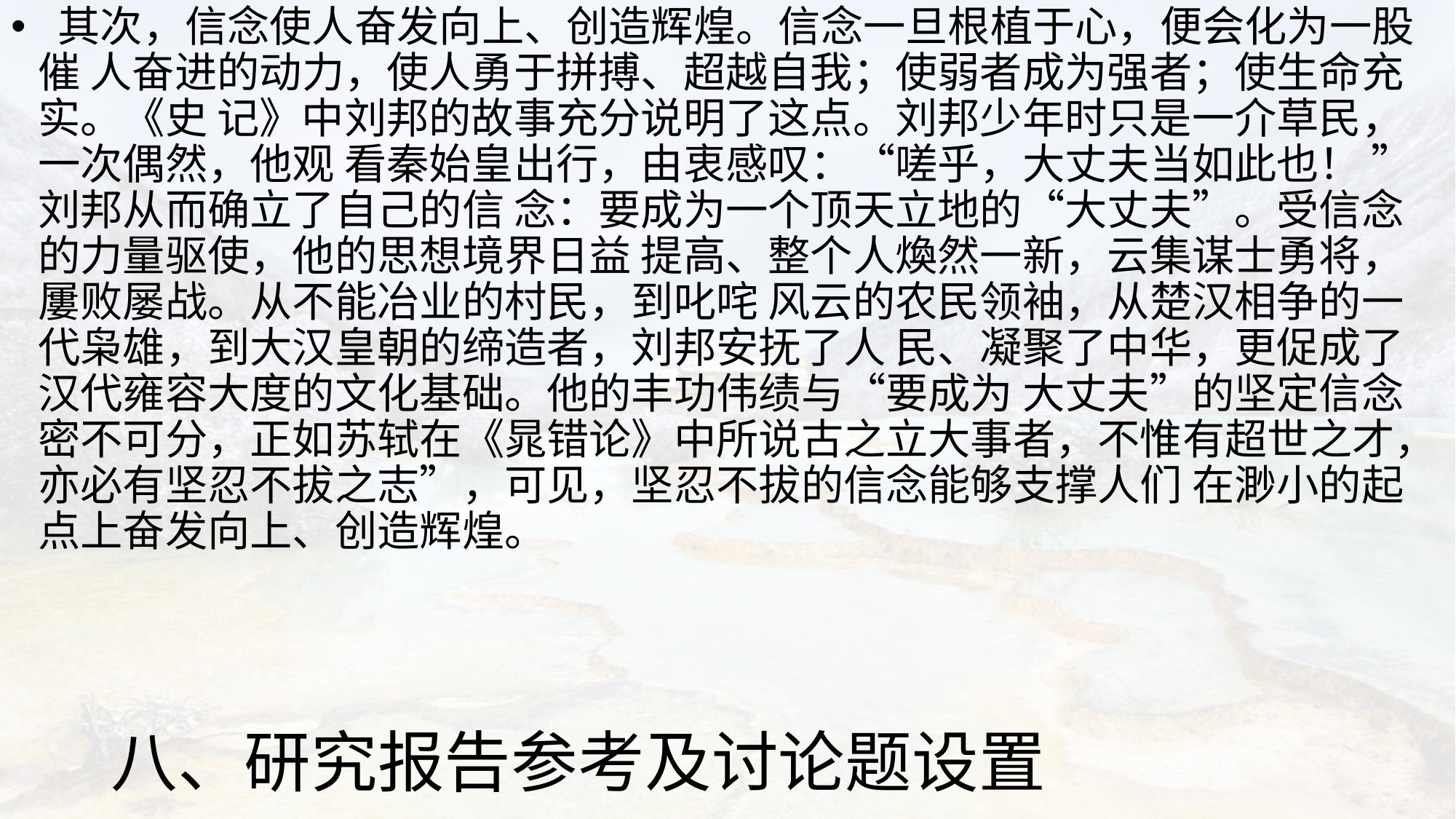

其次，信念使人奋发向上、创造辉煌。信念一旦根植于心，便会化为一股催 人奋进的动力，使人勇于拼搏、超越自我；使弱者成为强者；使生命充实。《史 记》中刘邦的故事充分说明了这点。刘邦少年时只是一介草民，一次偶然，他观 看秦始皇出行，由衷感叹：“嗟乎，大丈夫当如此也！ ”刘邦从而确立了自己的信 念：要成为一个顶天立地的“大丈夫”。受信念的力量驱使，他的思想境界日益 提高、整个人煥然一新，云集谋士勇将，屢败屡战。从不能冶业的村民，到叱咤 风云的农民领袖，从楚汉相争的一代枭雄，到大汉皇朝的缔造者，刘邦安抚了人 民、凝聚了中华，更促成了汉代雍容大度的文化基础。他的丰功伟绩与“要成为 大丈夫”的坚定信念密不可分，正如苏轼在《晁错论》中所说古之立大事者，不惟有超世之才，亦必有坚忍不拔之志”，可见，坚忍不拔的信念能够支撑人们 在渺小的起点上奋发向上、创造辉煌。
# 八、研究报告参考及讨论题设置